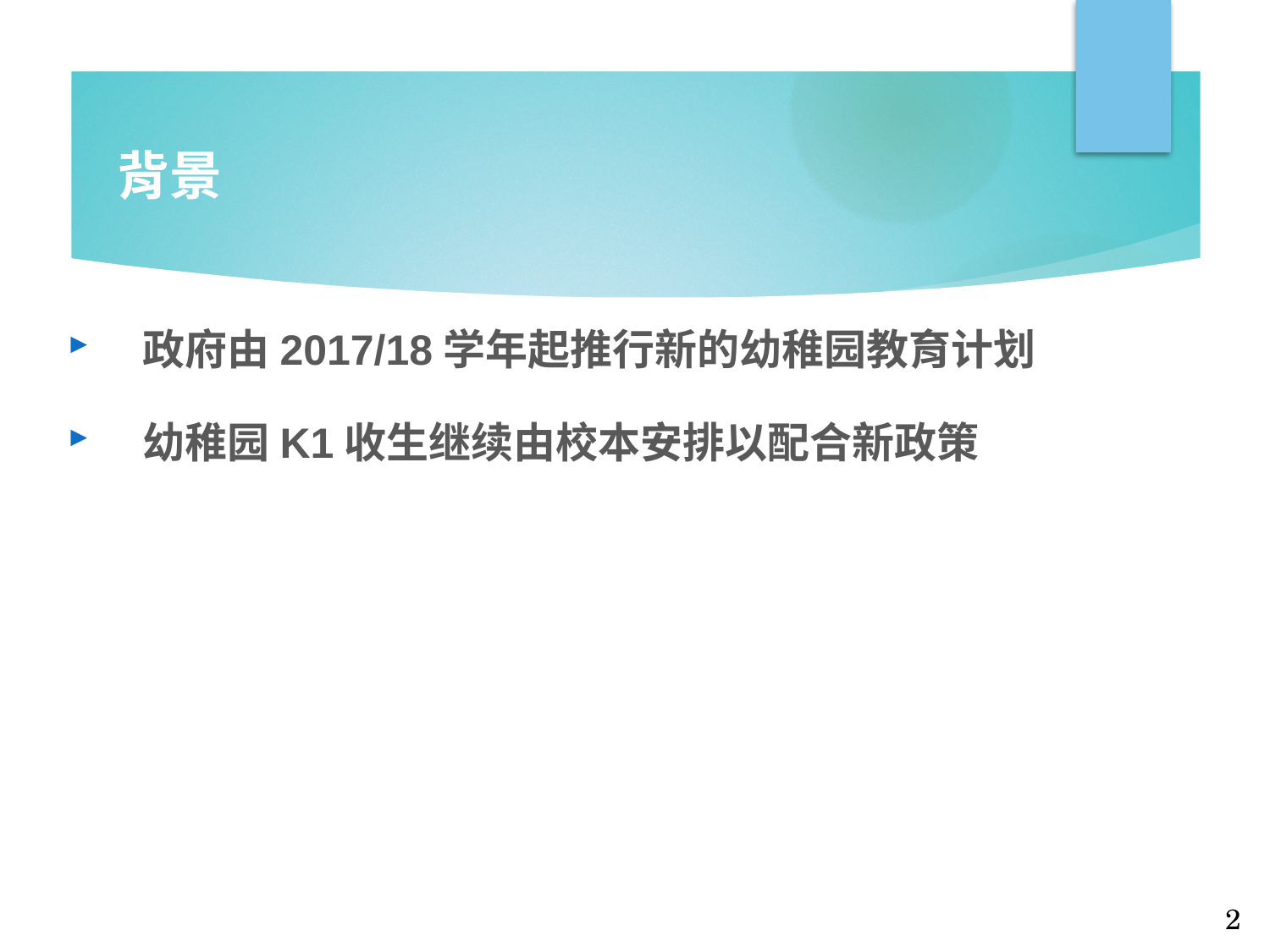

# 背景
政府由2017/18学年起推行新的幼稚园教育计划
幼稚园K1收生继续由校本安排以配合新政策

2